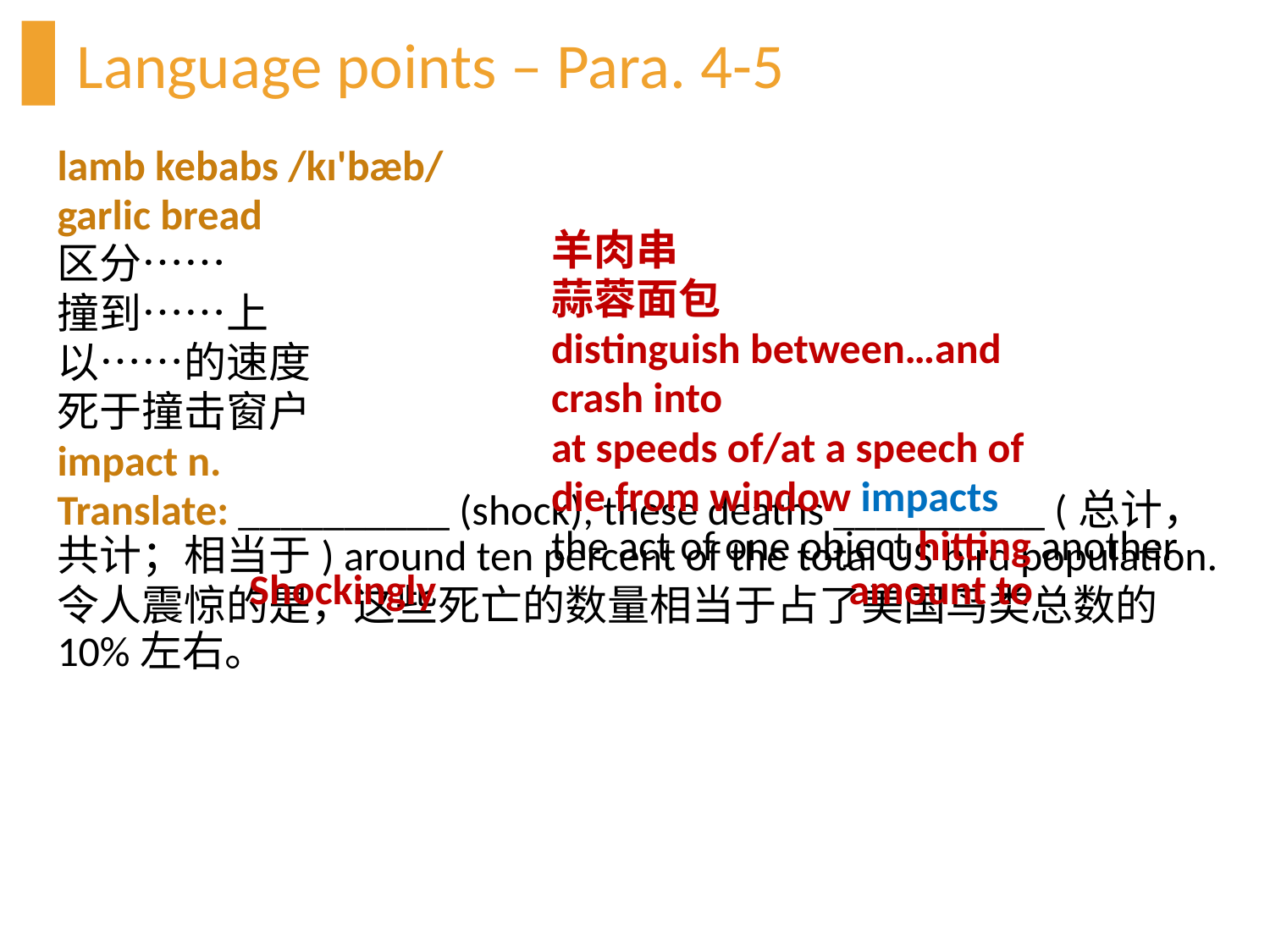

# Language points – Para. 4-5
lamb kebabs /kɪ'bæb/
garlic bread
区分……
撞到……上
以……的速度
死于撞击窗户
impact n.
Translate: __________ (shock), these deaths __________ (总计，共计；相当于) around ten percent of the total US bird population.
令人震惊的是，这些死亡的数量相当于占了美国鸟类总数的10%左右。

羊肉串
蒜蓉面包
distinguish between…and
crash into
at speeds of/at a speech of
die from window impacts
the act of one object hitting another
amount to
Shockingly